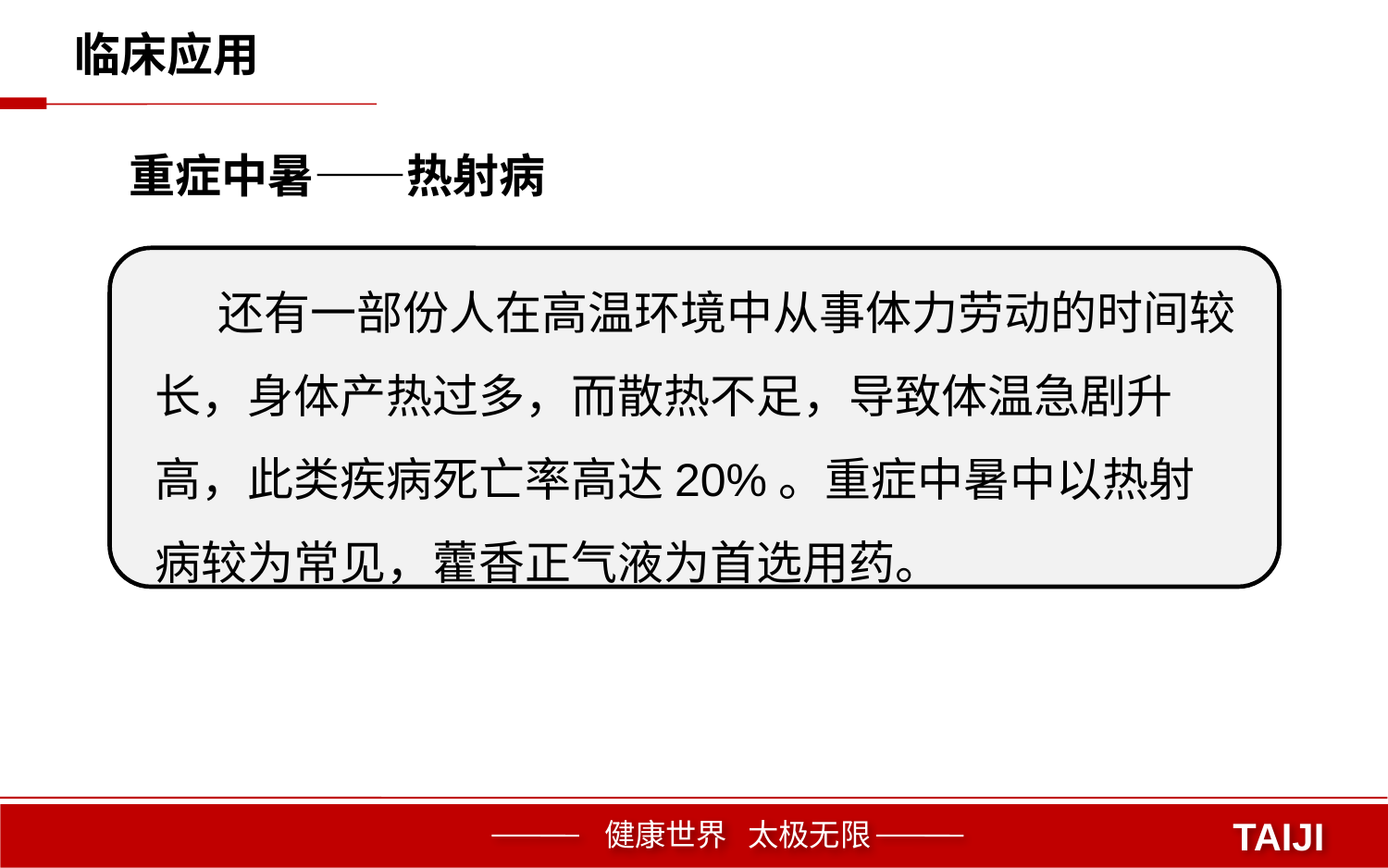

临床应用
重症中暑——热射病

     还有一部份人在高温环境中从事体力劳动的时间较长，身体产热过多，而散热不足，导致体温急剧升高，此类疾病死亡率高达20%。重症中暑中以热射病较为常见，藿香正气液为首选用药。